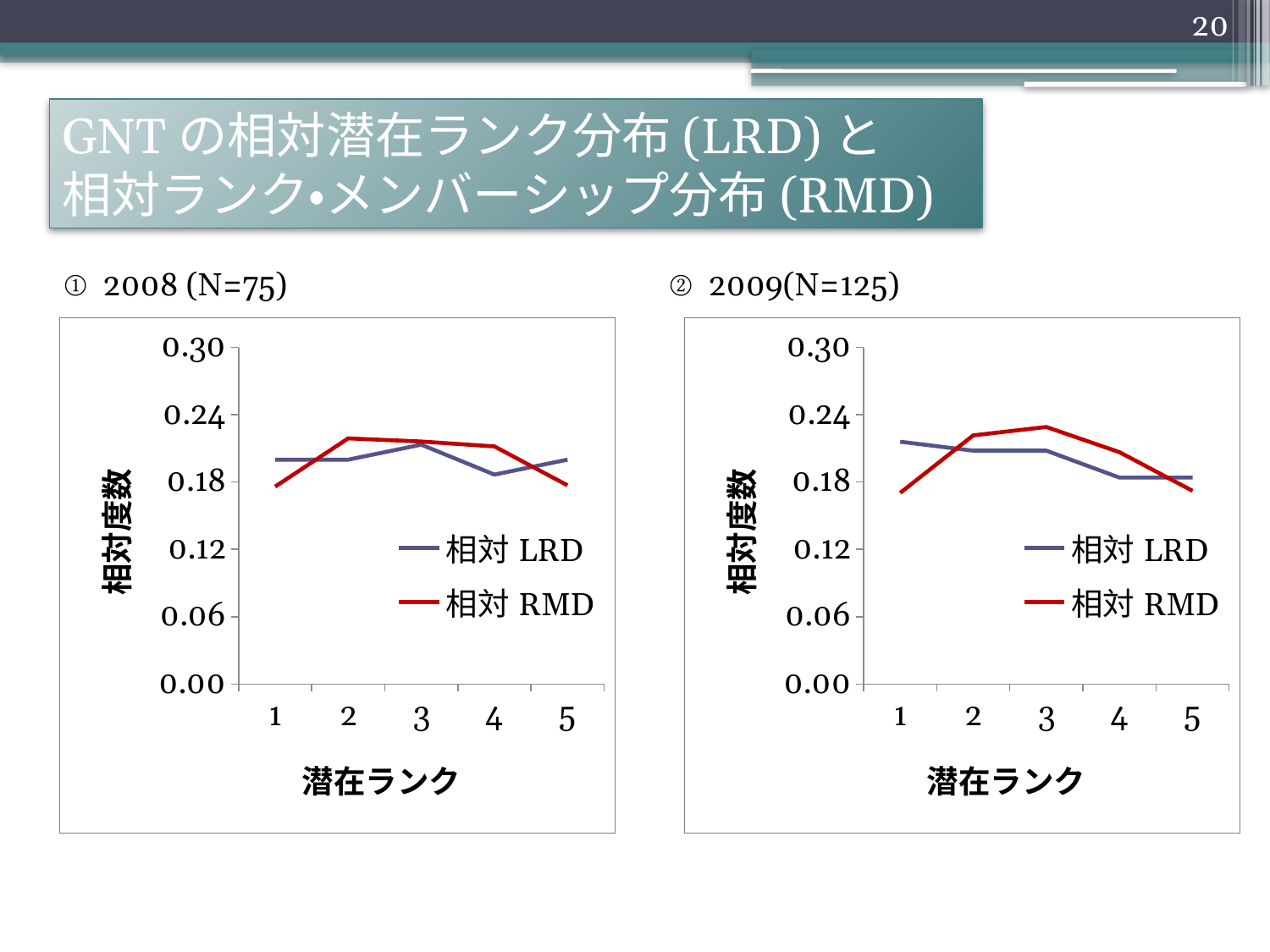

20
# GNTの相対潜在ランク分布(LRD)と 相対ランク・メンバーシップ分布(RMD)
① 2008 (N=75)
② 2009(N=125)

### Chart

| Category |  |  |
|---|---|---|

### Chart

| Category |  |  |
|---|---|---|